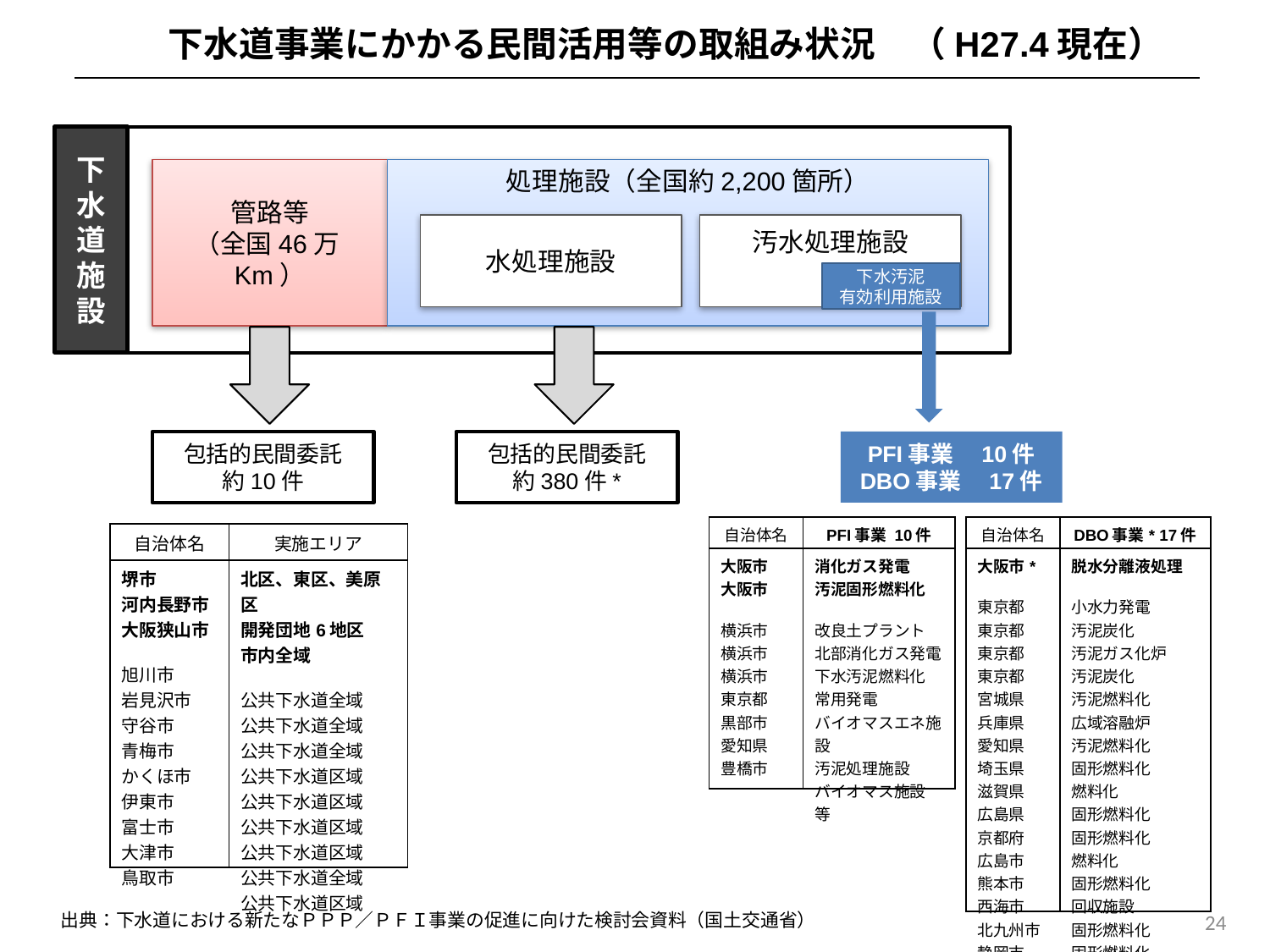

下水道事業にかかる民間活用等の取組み状況　（H27.4現在）
下水道施設

管路等
（全国46万Km）
処理施設（全国約2,200箇所）

水処理施設
汚水処理施設

下水汚泥
有効利用施設

包括的民間委託
約10件
包括的民間委託
約380件*
PFI事業　10件
DBO事業　17件
| 自治体名 | PFI事業 10件 |
| --- | --- |
| 大阪市 大阪市 横浜市 横浜市 横浜市 東京都 黒部市 愛知県 豊橋市 | 消化ガス発電 汚泥固形燃料化 改良土プラント 北部消化ガス発電 下水汚泥燃料化 常用発電 バイオマスエネ施設 汚泥処理施設 バイオマス施設　等 |
| 自治体名 | DBO事業\* 17件 |
| --- | --- |
| 大阪市\* 東京都 東京都 東京都 東京都 宮城県 兵庫県 愛知県 埼玉県 滋賀県 広島県 京都府 広島市 熊本市 西海市 北九州市 静岡市 | 脱水分離液処理 小水力発電 汚泥炭化 汚泥ガス化炉 汚泥炭化 汚泥燃料化 広域溶融炉 汚泥燃料化 固形燃料化 燃料化 固形燃料化 固形燃料化 燃料化 固形燃料化 回収施設 固形燃料化 固形燃料化 |
| 自治体名 | 実施エリア |
| --- | --- |
| 堺市 河内長野市 大阪狭山市 旭川市 岩見沢市 守谷市 青梅市 かくほ市 伊東市 富士市 大津市 鳥取市 | 北区、東区、美原区 開発団地6地区 市内全域 公共下水道全域 公共下水道全域 公共下水道全域 公共下水道区域 公共下水道区域 公共下水道区域 公共下水道区域 公共下水道全域 公共下水道区域 |
24
出典：下水道における新たなＰＰＰ／ＰＦＩ事業の促進に向けた検討会資料（国土交通省）